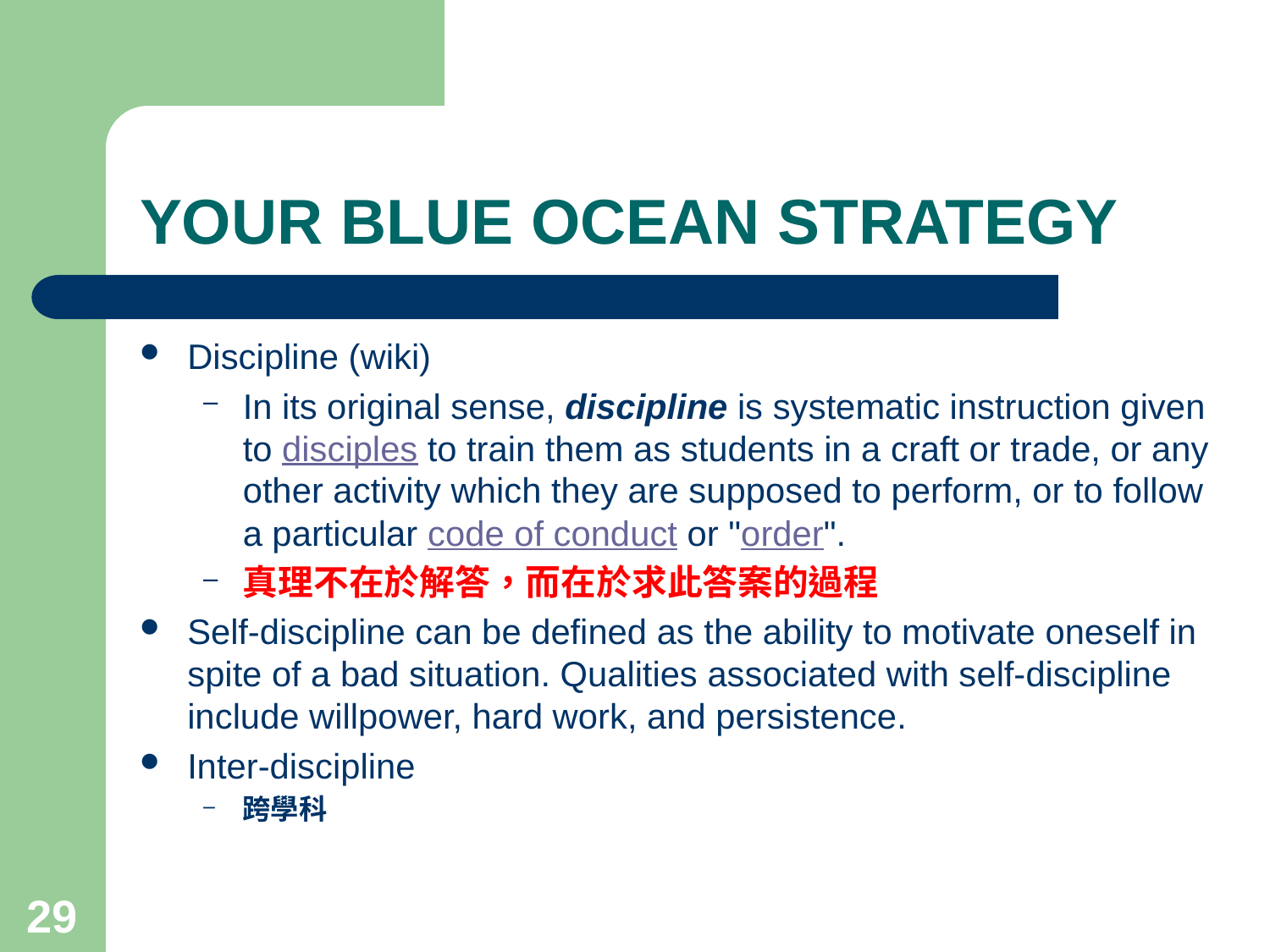

# YOUR BLUE OCEAN STRATEGY
Discipline (wiki)
In its original sense, discipline is systematic instruction given to disciples to train them as students in a craft or trade, or any other activity which they are supposed to perform, or to follow a particular code of conduct or "order".
真理不在於解答，而在於求此答案的過程
Self-discipline can be defined as the ability to motivate oneself in spite of a bad situation. Qualities associated with self-discipline include willpower, hard work, and persistence.
Inter-discipline
跨學科

29